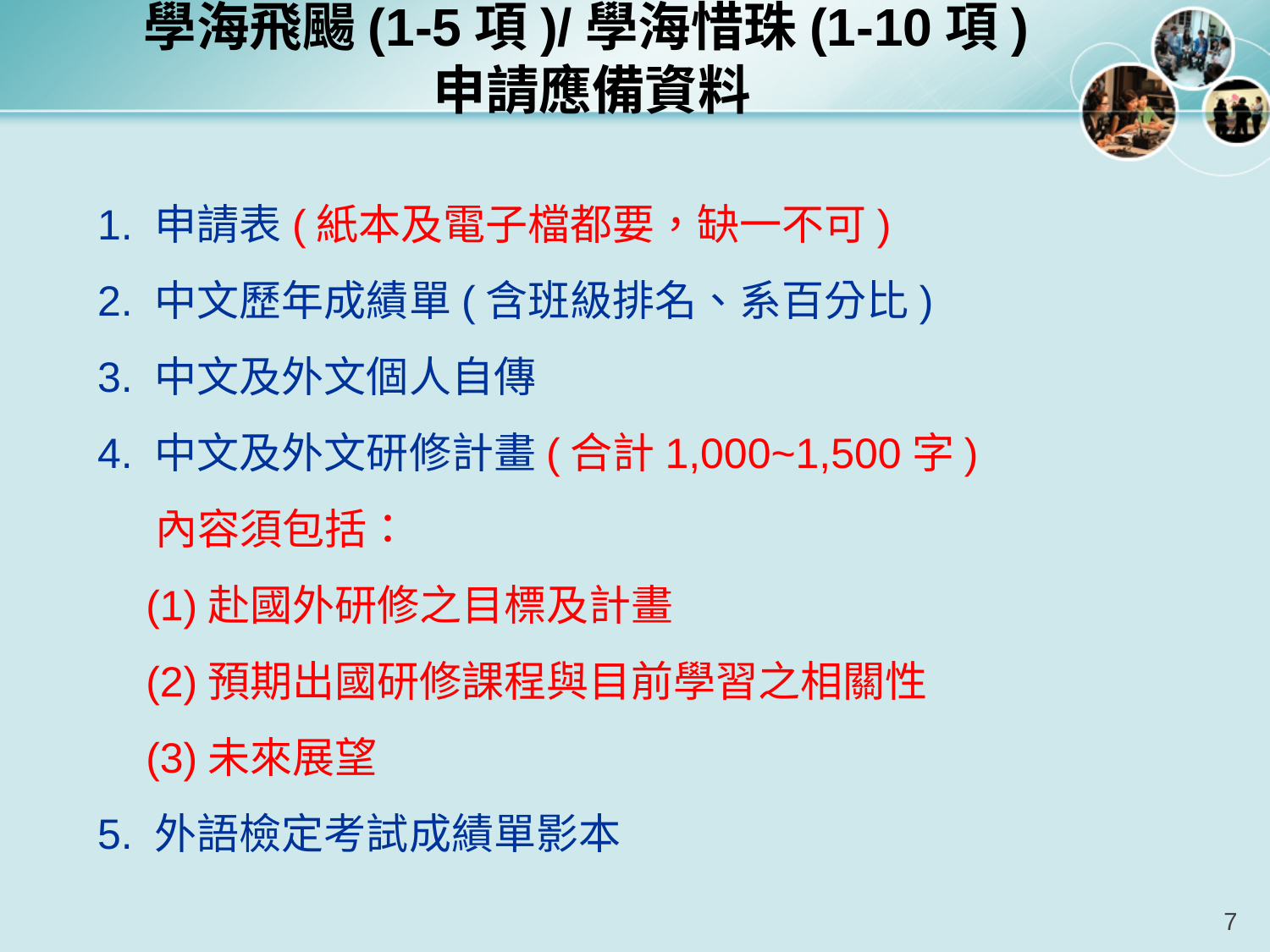

學海飛颺(1-5項)/學海惜珠(1-10項)
      申請應備資料
# 1. 申請表(紙本及電子檔都要，缺一不可) 2. 中文歷年成績單(含班級排名、系百分比) 3. 中文及外文個人自傳 4. 中文及外文研修計畫(合計1,000~1,500字) 內容須包括： (1)赴國外研修之目標及計畫 (2)預期出國研修課程與目前學習之相關性 (3)未來展望 5. 外語檢定考試成績單影本
7